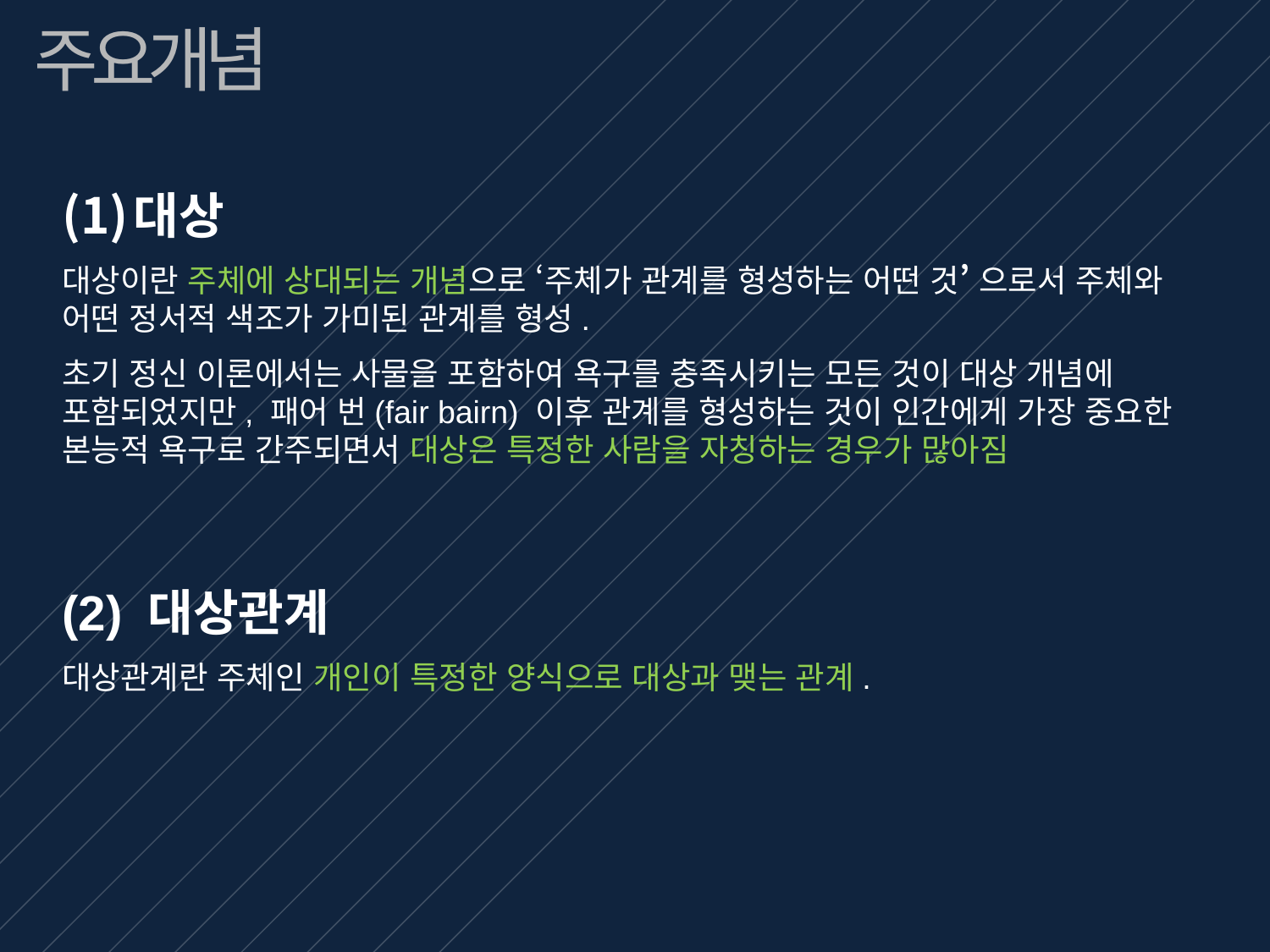

주요개념
대상

대상이란 주체에 상대되는 개념으로 ‘주체가 관계를 형성하는 어떤 것’ 으로서 주체와 어떤 정서적 색조가 가미된 관계를 형성.

초기 정신 이론에서는 사물을 포함하여 욕구를 충족시키는 모든 것이 대상 개념에 포함되었지만, 패어 번(fair bairn) 이후 관계를 형성하는 것이 인간에게 가장 중요한 본능적 욕구로 간주되면서 대상은 특정한 사람을 자칭하는 경우가 많아짐

(2) 대상관계

대상관계란 주체인 개인이 특정한 양식으로 대상과 맺는 관계.